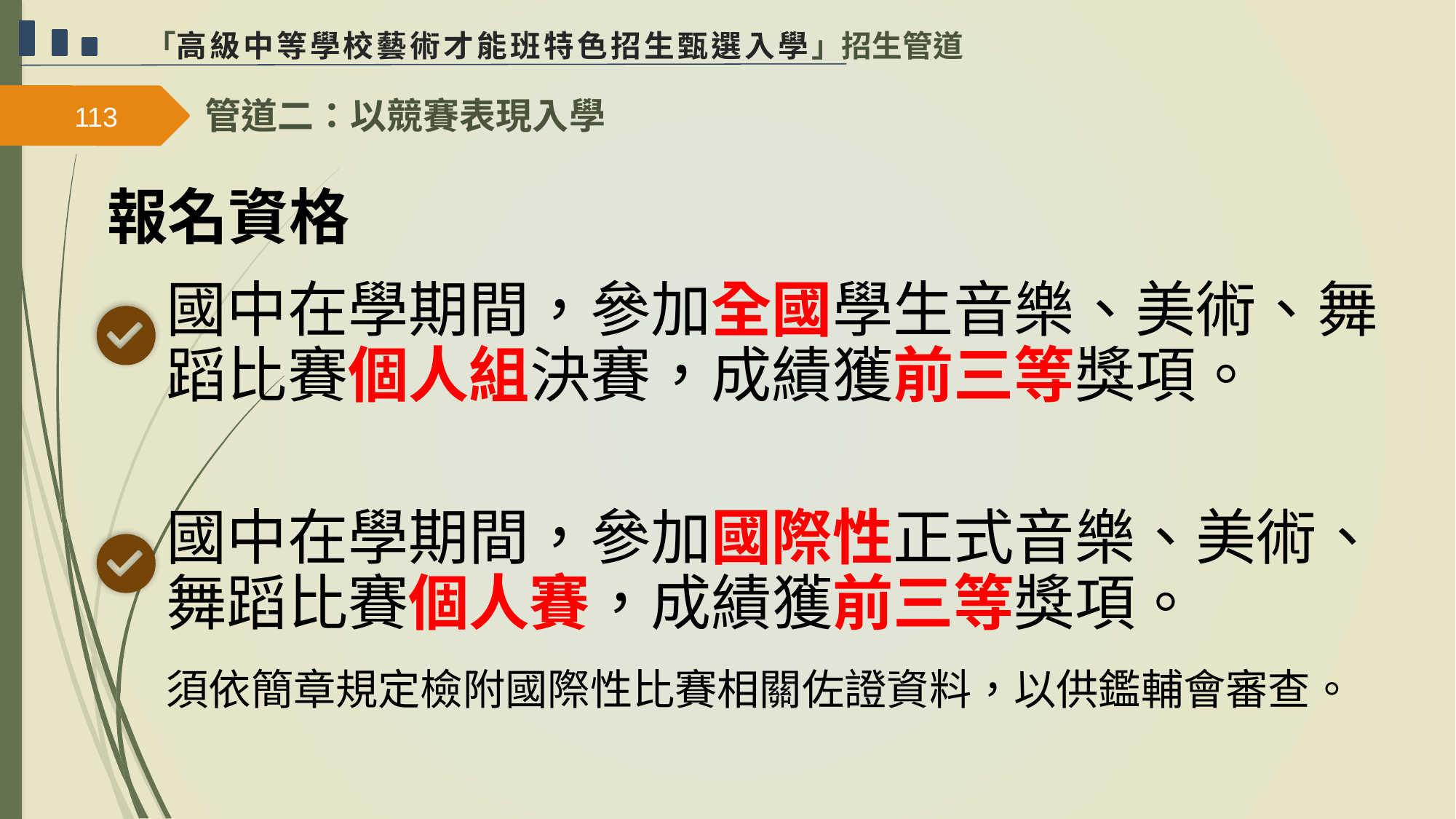

「高級中等學校藝術才能班特色招生甄選入學」招生管道

管道二：以競賽表現入學
113
報名資格
國中在學期間，參加全國學生音樂、美術、舞蹈比賽個人組決賽，成績獲前三等獎項。

國中在學期間，參加國際性正式音樂、美術、舞蹈比賽個人賽，成績獲前三等獎項。
須依簡章規定檢附國際性比賽相關佐證資料，以供鑑輔會審查。